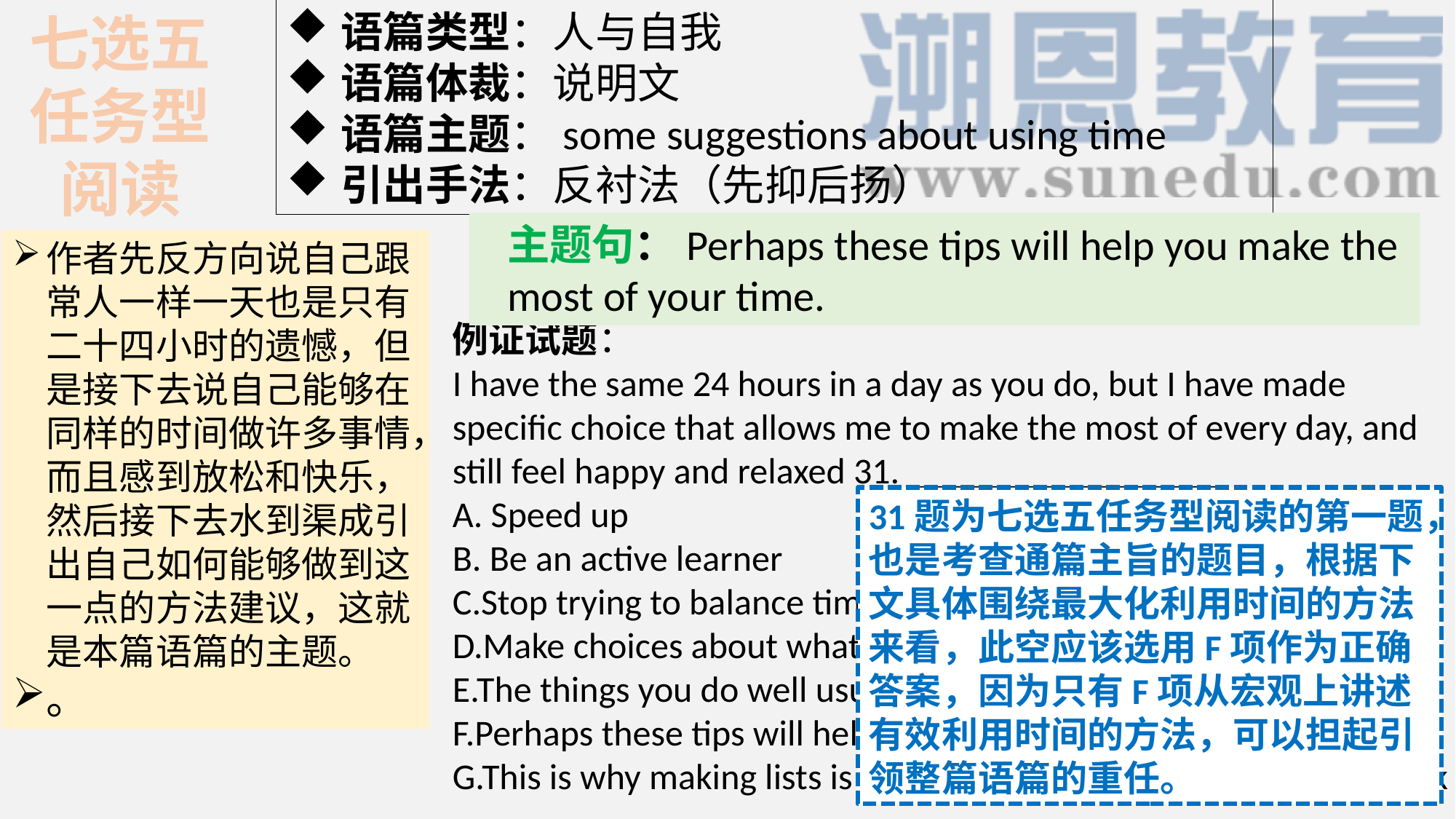

七选五任务型阅读
语篇类型：人与自我
语篇体裁：说明文
语篇主题：some suggestions about using time
引出手法：反衬法（先抑后扬）
主题句：Perhaps these tips will help you make the most of your time.
作者先反方向说自己跟常人一样一天也是只有二十四小时的遗憾，但是接下去说自己能够在同样的时间做许多事情，而且感到放松和快乐，然后接下去水到渠成引出自己如何能够做到这一点的方法建议，这就是本篇语篇的主题。
。
例证试题：
I have the same 24 hours in a day as you do, but I have made specific choice that allows me to make the most of every day, and still feel happy and relaxed 31. _________________
A. Speed up
B. Be an active learner
C.Stop trying to balance time between them all
D.Make choices about what is meaningful in your life
E.The things you do well usually give you greater joy
F.Perhaps these tips will help you make the most of your time
G.This is why making lists is important in any productivity handbook
31题为七选五任务型阅读的第一题，也是考查通篇主旨的题目，根据下文具体围绕最大化利用时间的方法来看，此空应该选用F项作为正确答案，因为只有F项从宏观上讲述有效利用时间的方法，可以担起引领整篇语篇的重任。